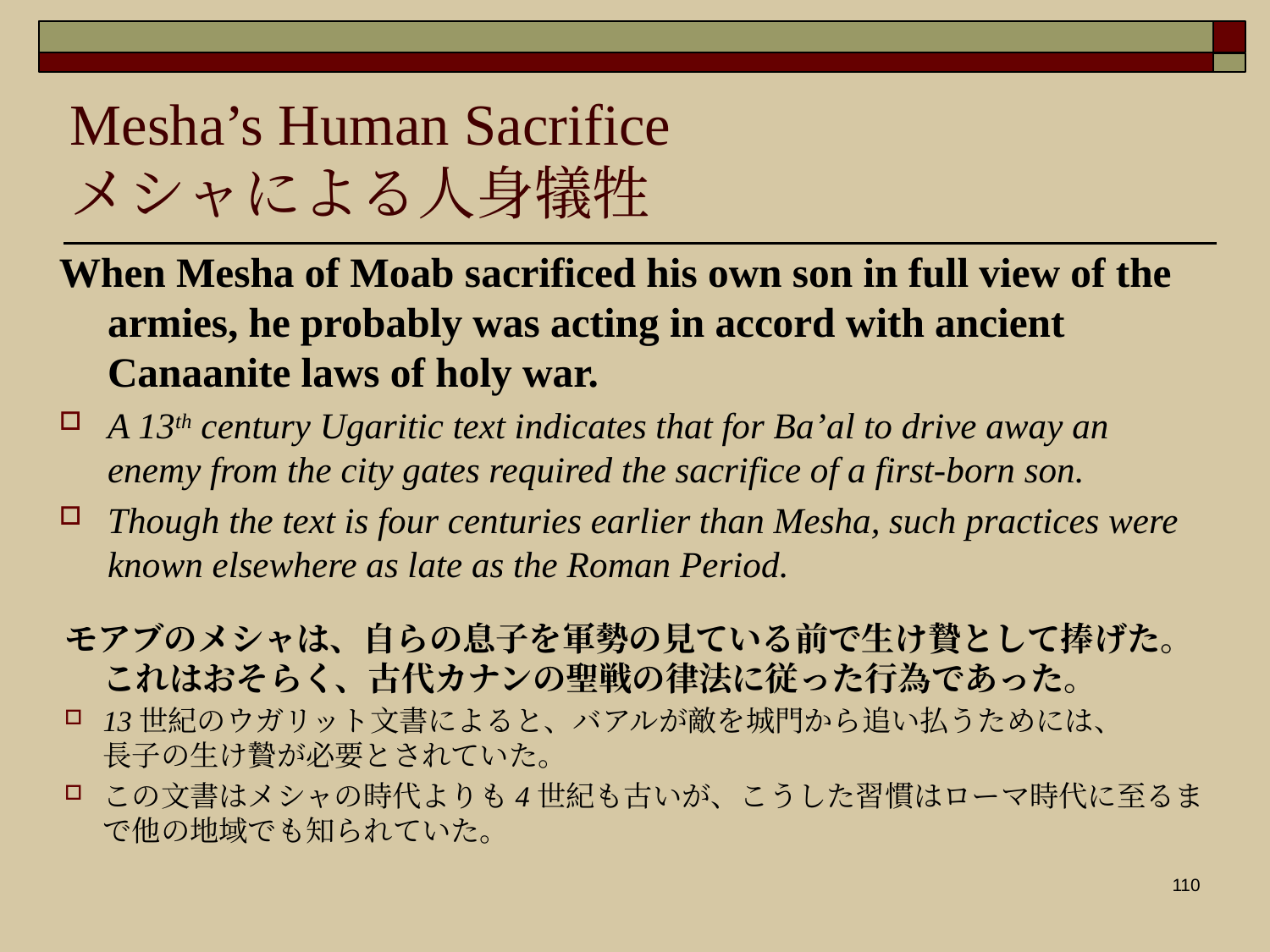

Mesha’s Human Sacrifice
メシャによる人身犠牲
When Mesha of Moab sacrificed his own son in full view of the armies, he probably was acting in accord with ancient Canaanite laws of holy war.
A 13th century Ugaritic text indicates that for Ba’al to drive away an enemy from the city gates required the sacrifice of a first-born son.
Though the text is four centuries earlier than Mesha, such practices were known elsewhere as late as the Roman Period.
モアブのメシャは、自らの息子を軍勢の見ている前で生け贄として捧げた。これはおそらく、古代カナンの聖戦の律法に従った行為であった。
13世紀のウガリット文書によると、バアルが敵を城門から追い払うためには、　　長子の生け贄が必要とされていた。
この文書はメシャの時代よりも4世紀も古いが、こうした習慣はローマ時代に至るまで他の地域でも知られていた。
110